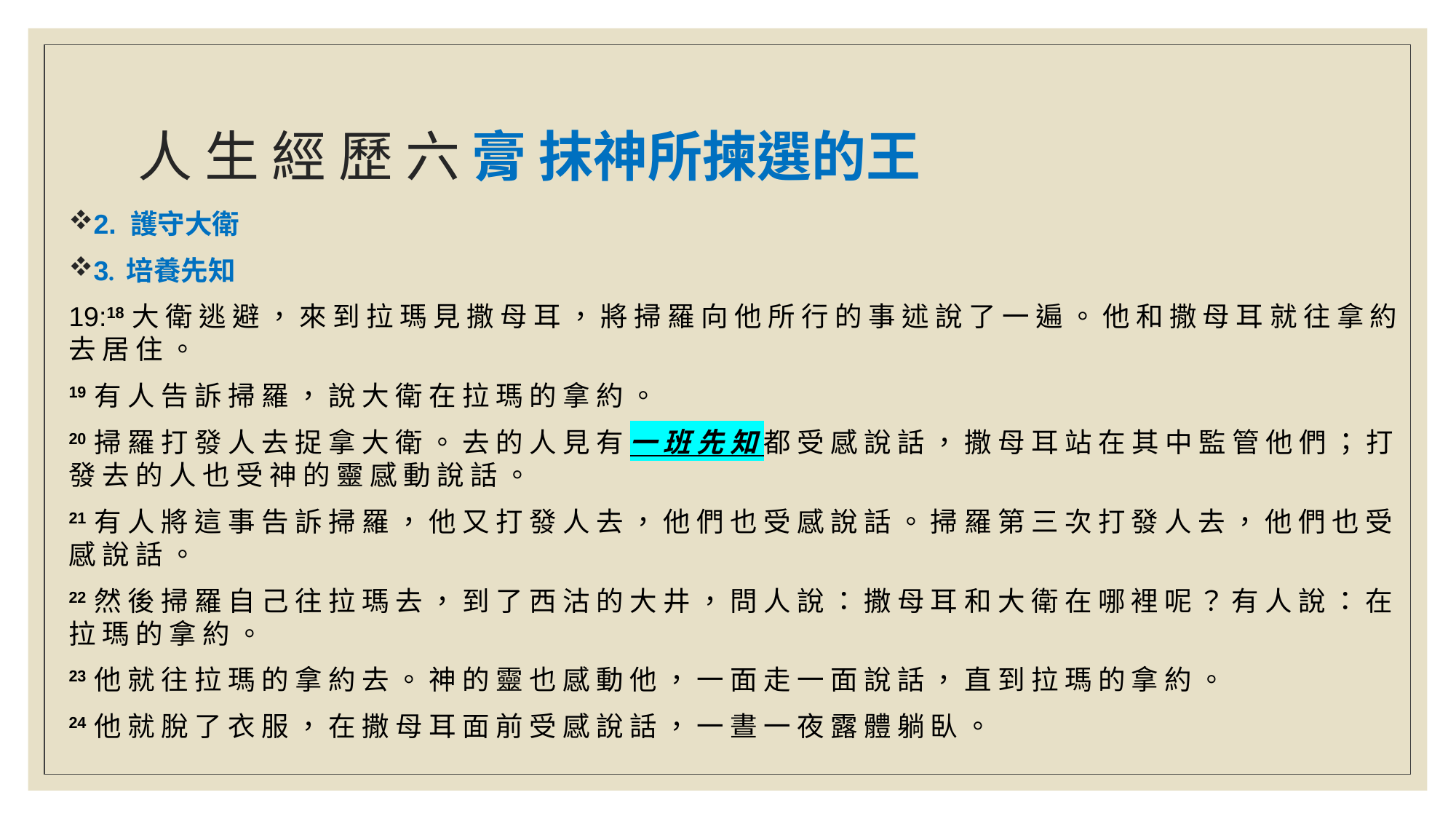

# 人 生 經 歷 六 膏 抹神所揀選的王
2. 護守大衛
3. 培養先知
19:18 大 衛 逃 避 ， 來 到 拉 瑪 見 撒 母 耳 ， 將 掃 羅 向 他 所 行 的 事 述 說 了 一 遍 。 他 和 撒 母 耳 就 往 拿 約 去 居 住 。
19 有 人 告 訴 掃 羅 ， 說 大 衛 在 拉 瑪 的 拿 約 。
20 掃 羅 打 發 人 去 捉 拿 大 衛 。 去 的 人 見 有 一 班 先 知 都 受 感 說 話 ， 撒 母 耳 站 在 其 中 監 管 他 們 ； 打 發 去 的 人 也 受 神 的 靈 感 動 說 話 。
21 有 人 將 這 事 告 訴 掃 羅 ， 他 又 打 發 人 去 ， 他 們 也 受 感 說 話 。 掃 羅 第 三 次 打 發 人 去 ， 他 們 也 受 感 說 話 。
22 然 後 掃 羅 自 己 往 拉 瑪 去 ， 到 了 西 沽 的 大 井 ， 問 人 說 ： 撒 母 耳 和 大 衛 在 哪 裡 呢 ？ 有 人 說 ： 在 拉 瑪 的 拿 約 。
23 他 就 往 拉 瑪 的 拿 約 去 。 神 的 靈 也 感 動 他 ， 一 面 走 一 面 說 話 ， 直 到 拉 瑪 的 拿 約 。
24 他 就 脫 了 衣 服 ， 在 撒 母 耳 面 前 受 感 說 話 ， 一 晝 一 夜 露 體 躺 臥 。